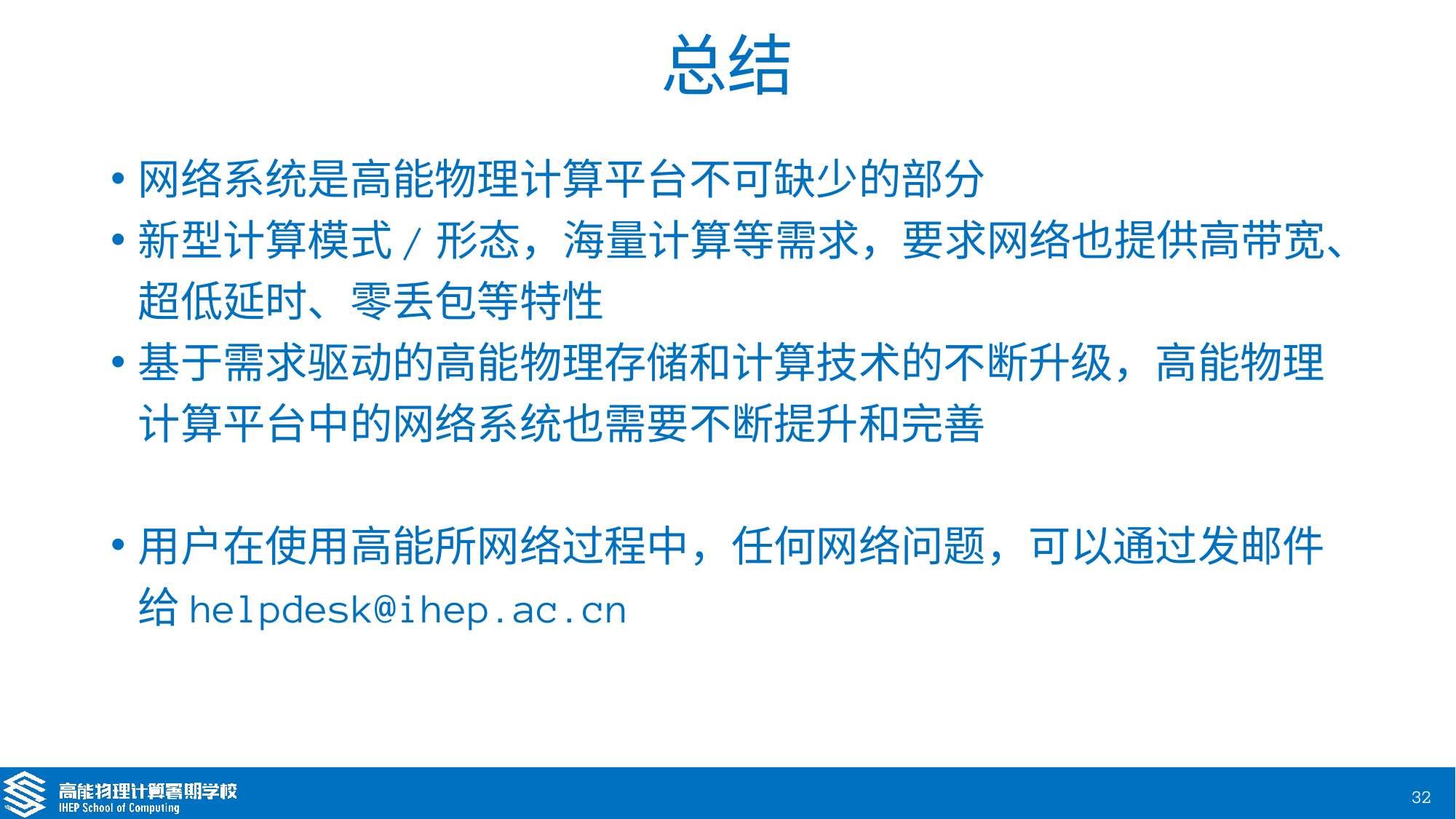

# 总结
网络系统是高能物理计算平台不可缺少的部分
新型计算模式/形态，海量计算等需求，要求网络也提供高带宽、超低延时、零丢包等特性
基于需求驱动的高能物理存储和计算技术的不断升级，高能物理计算平台中的网络系统也需要不断提升和完善

用户在使用高能所网络过程中，任何网络问题，可以通过发邮件给helpdesk@ihep.ac.cn

32